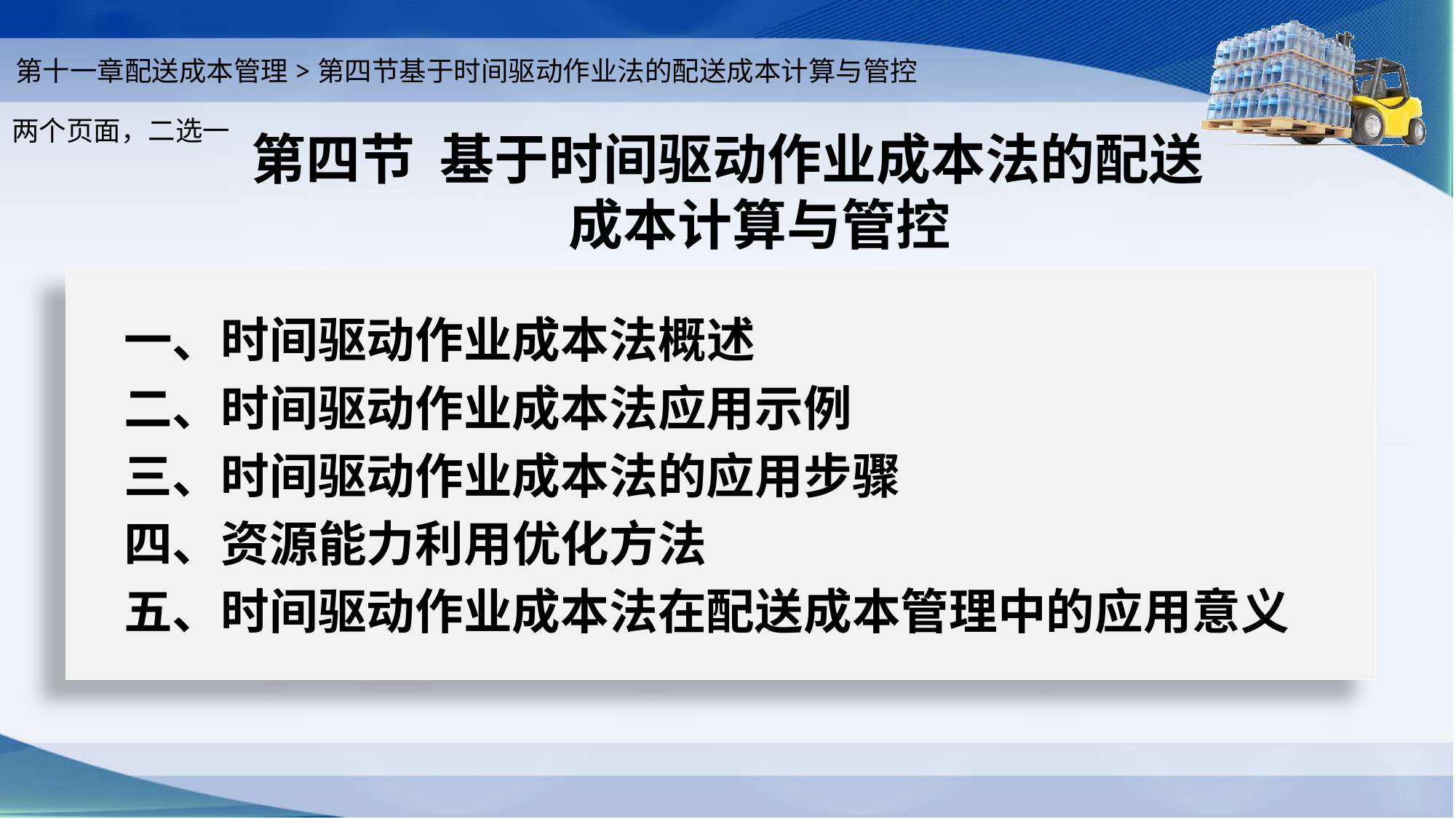

第十一章配送成本管理>第四节基于时间驱动作业法的配送成本计算与管控
两个页面，二选一
# 第四节  基于时间驱动作业成本法的配送 成本计算与管控
一、时间驱动作业成本法概述
二、时间驱动作业成本法应用示例
三、时间驱动作业成本法的应用步骤
四、资源能力利用优化方法
五、时间驱动作业成本法在配送成本管理中的应用意义